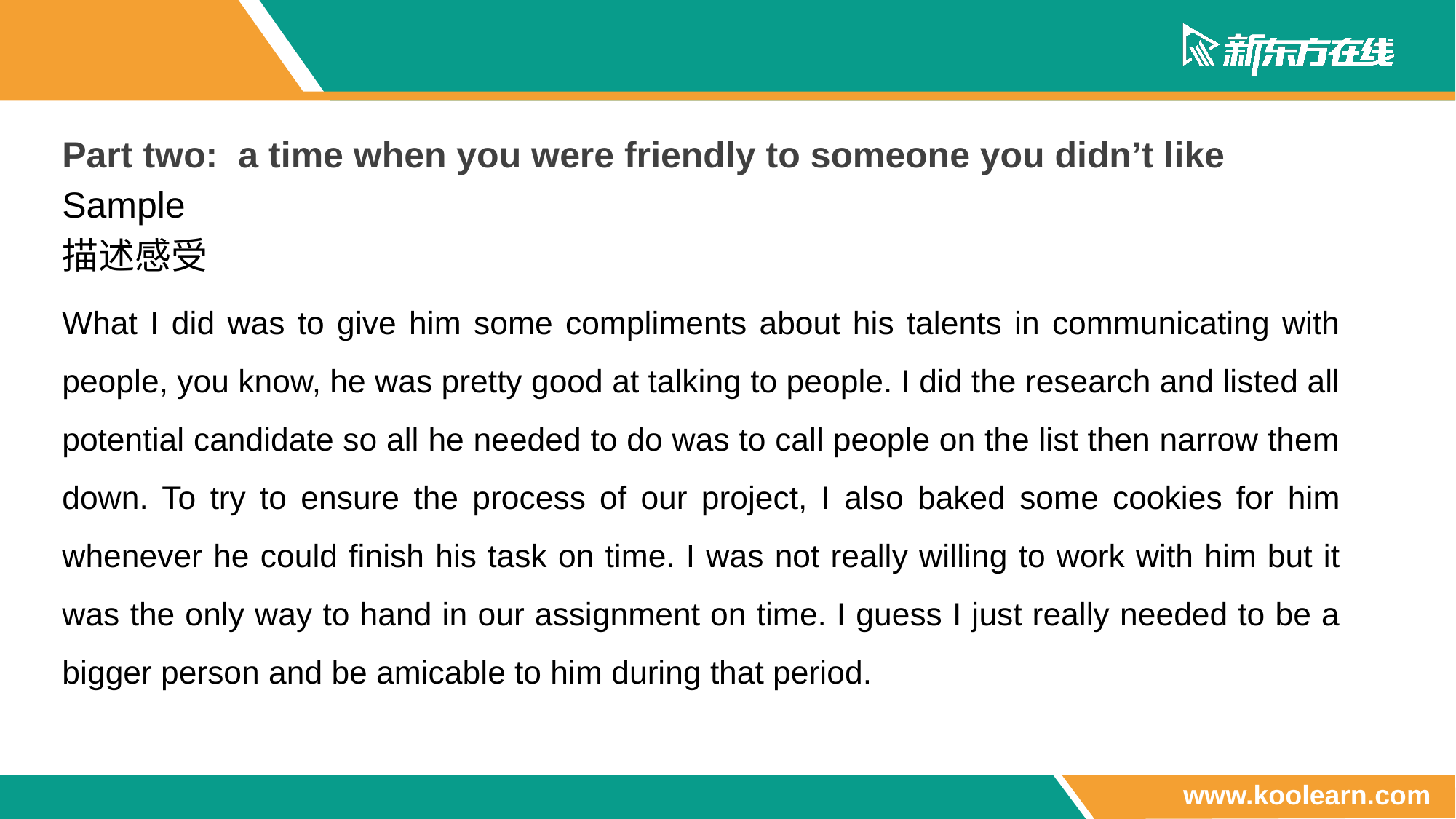

Part two:  a time when you were friendly to someone you didn’t like
Sample
描述感受
What I did was to give him some compliments about his talents in communicating with people, you know, he was pretty good at talking to people. I did the research and listed all potential candidate so all he needed to do was to call people on the list then narrow them down. To try to ensure the process of our project, I also baked some cookies for him whenever he could finish his task on time. I was not really willing to work with him but it was the only way to hand in our assignment on time. I guess I just really needed to be a bigger person and be amicable to him during that period.